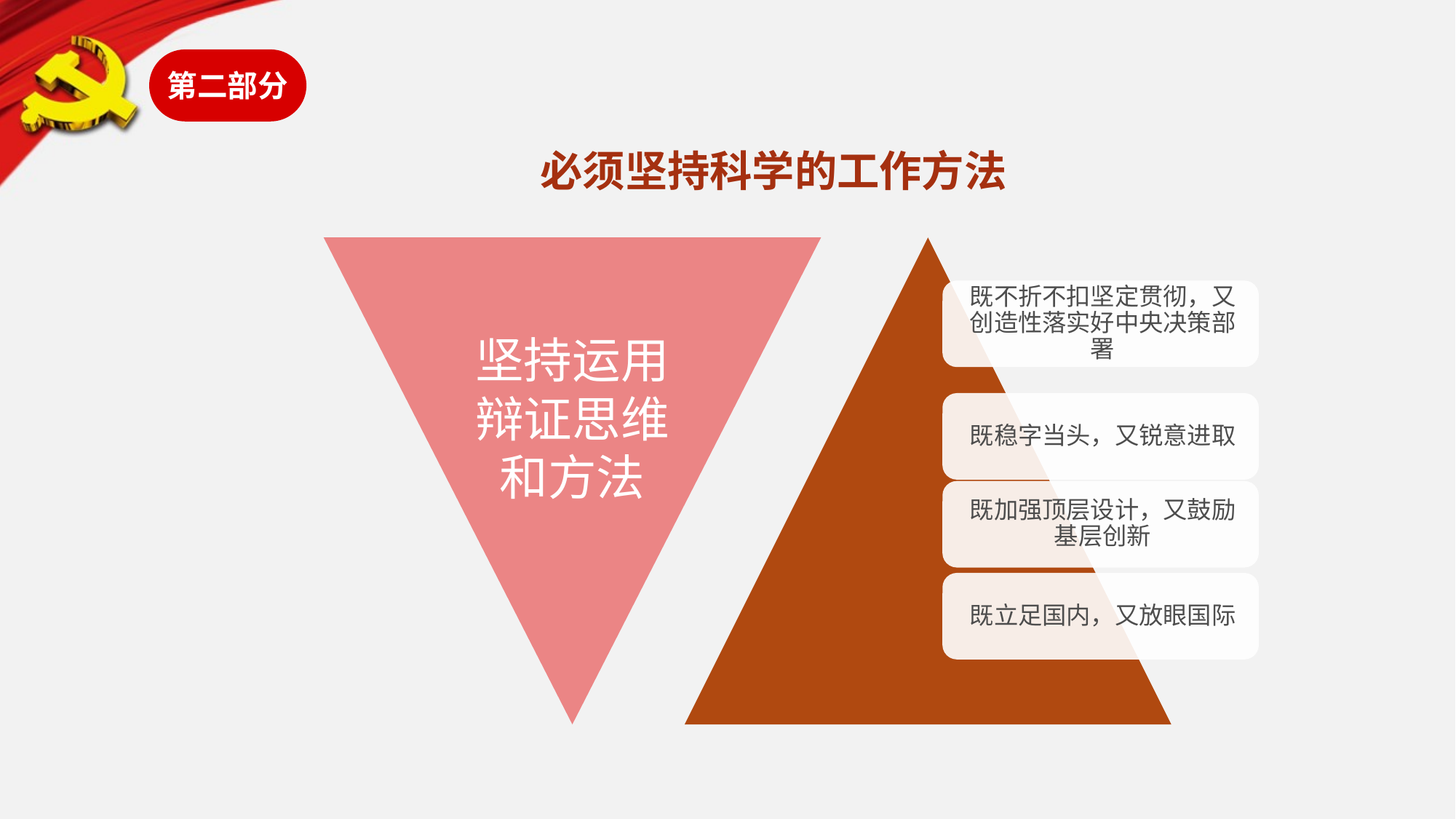

第二部分
必须坚持科学的工作方法

坚持运用辩证思维和方法
既不折不扣坚定贯彻，又创造性落实好中央决策部署
既稳字当头，又锐意进取
既加强顶层设计，又鼓励基层创新
既立足国内，又放眼国际